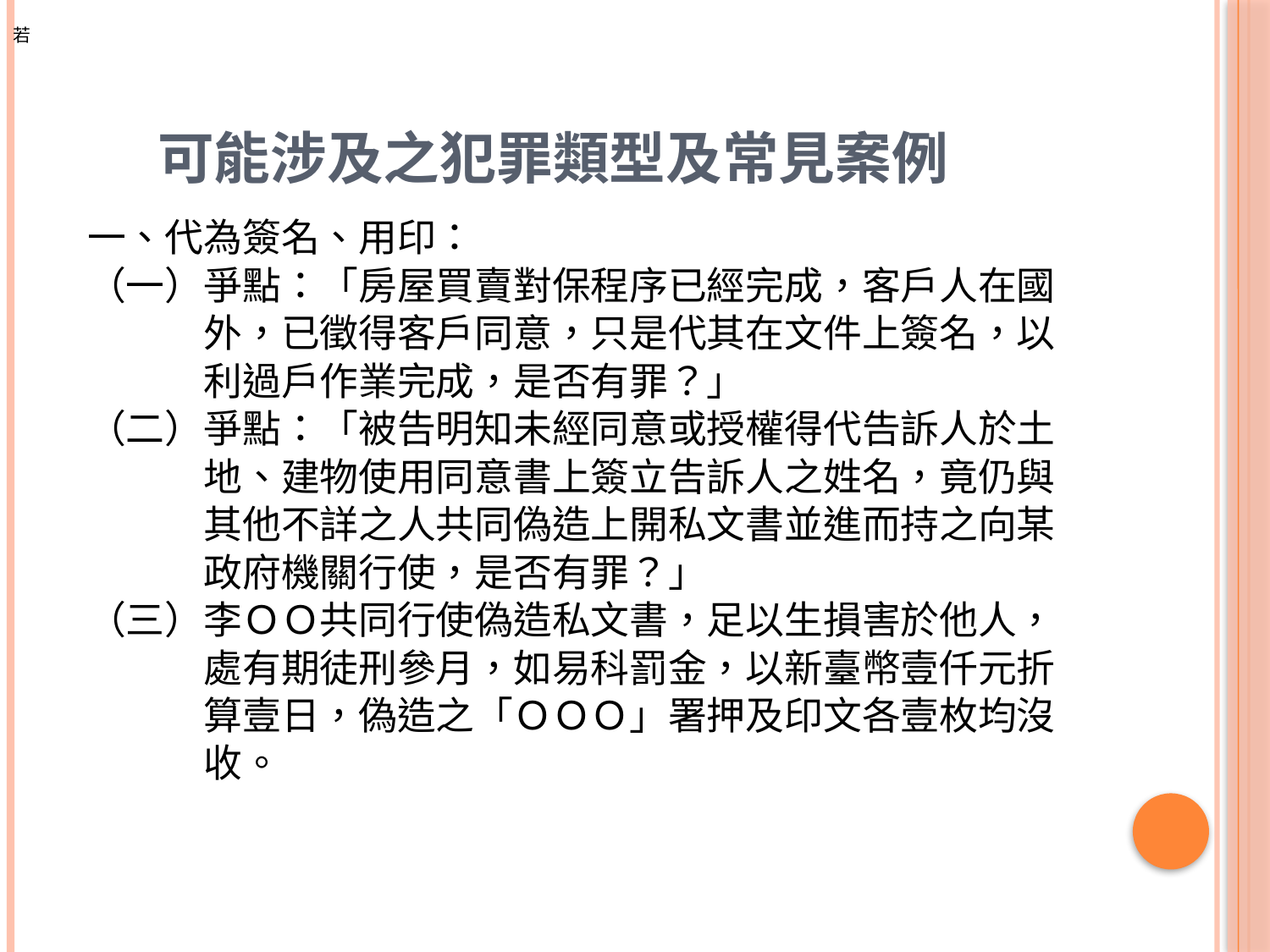

若
# 可能涉及之犯罪類型及常見案例
一、代為簽名、用印：
（一）爭點：「房屋買賣對保程序已經完成，客戶人在國
　　　外，已徵得客戶同意，只是代其在文件上簽名，以
　　　利過戶作業完成，是否有罪？」
（二）爭點：「被告明知未經同意或授權得代告訴人於土
　　　地、建物使用同意書上簽立告訴人之姓名，竟仍與
　　　其他不詳之人共同偽造上開私文書並進而持之向某
　　　政府機關行使，是否有罪？」
（三）李ＯＯ共同行使偽造私文書，足以生損害於他人，
　　　處有期徒刑參月，如易科罰金，以新臺幣壹仟元折
　　　算壹日，偽造之「ＯＯＯ」署押及印文各壹枚均沒
　　　收。